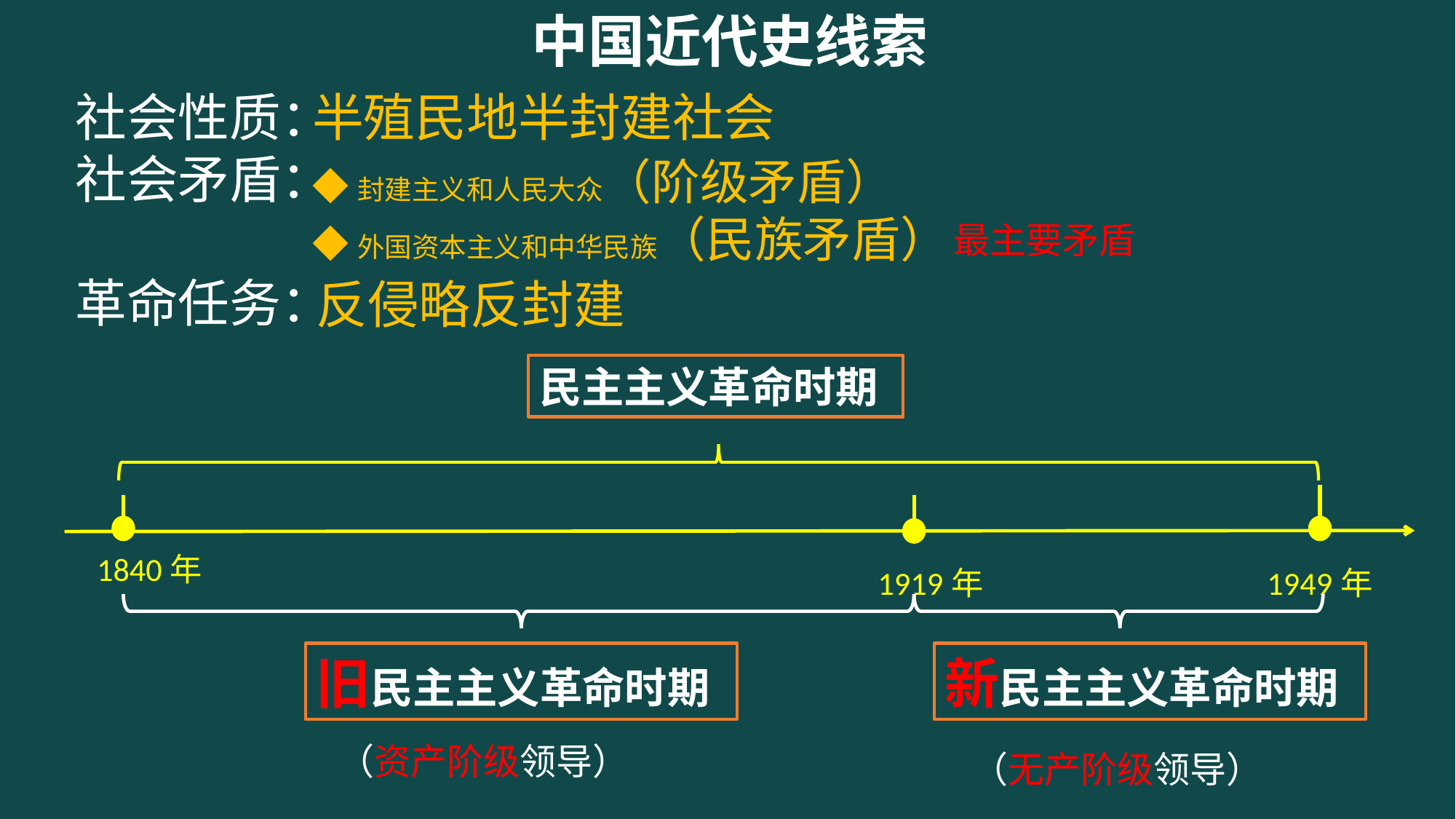

中国近代史线索

社会性质：
社会矛盾：

革命任务：
半殖民地半封建社会
◆封建主义和人民大众（阶级矛盾）
◆外国资本主义和中华民族（民族矛盾）
最主要矛盾

反侵略反封建
民主主义革命时期

1840年
1919年
1949年
旧民主主义革命时期
新民主主义革命时期
（资产阶级领导）
（无产阶级领导）